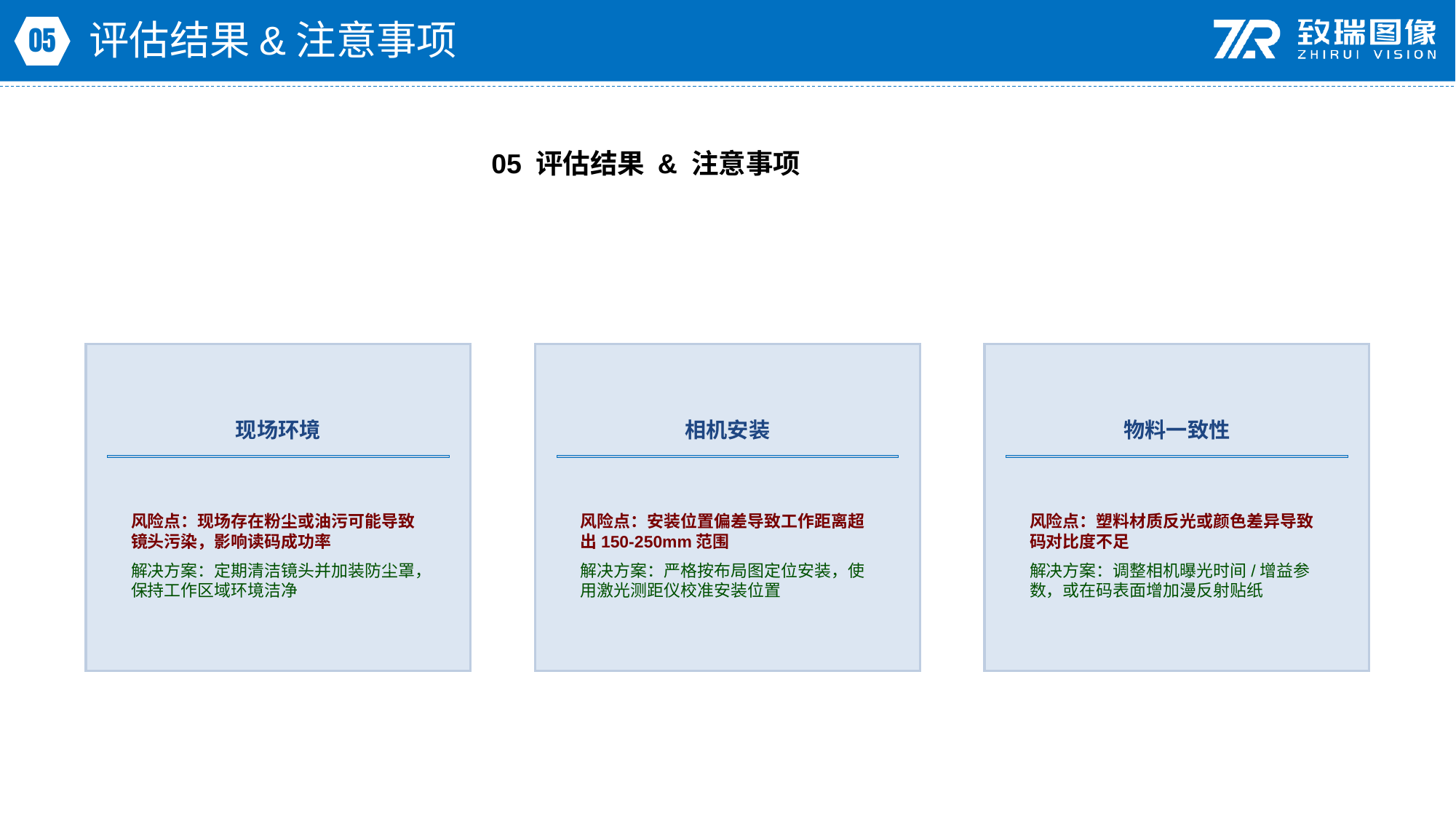

评估结果&注意事项
05

05 评估结果 & 注意事项

现场环境

相机安装

物料一致性

风险点：现场存在粉尘或油污可能导致镜头污染，影响读码成功率
解决方案：定期清洁镜头并加装防尘罩，保持工作区域环境洁净

风险点：安装位置偏差导致工作距离超出150-250mm范围
解决方案：严格按布局图定位安装，使用激光测距仪校准安装位置

风险点：塑料材质反光或颜色差异导致码对比度不足
解决方案：调整相机曝光时间/增益参数，或在码表面增加漫反射贴纸